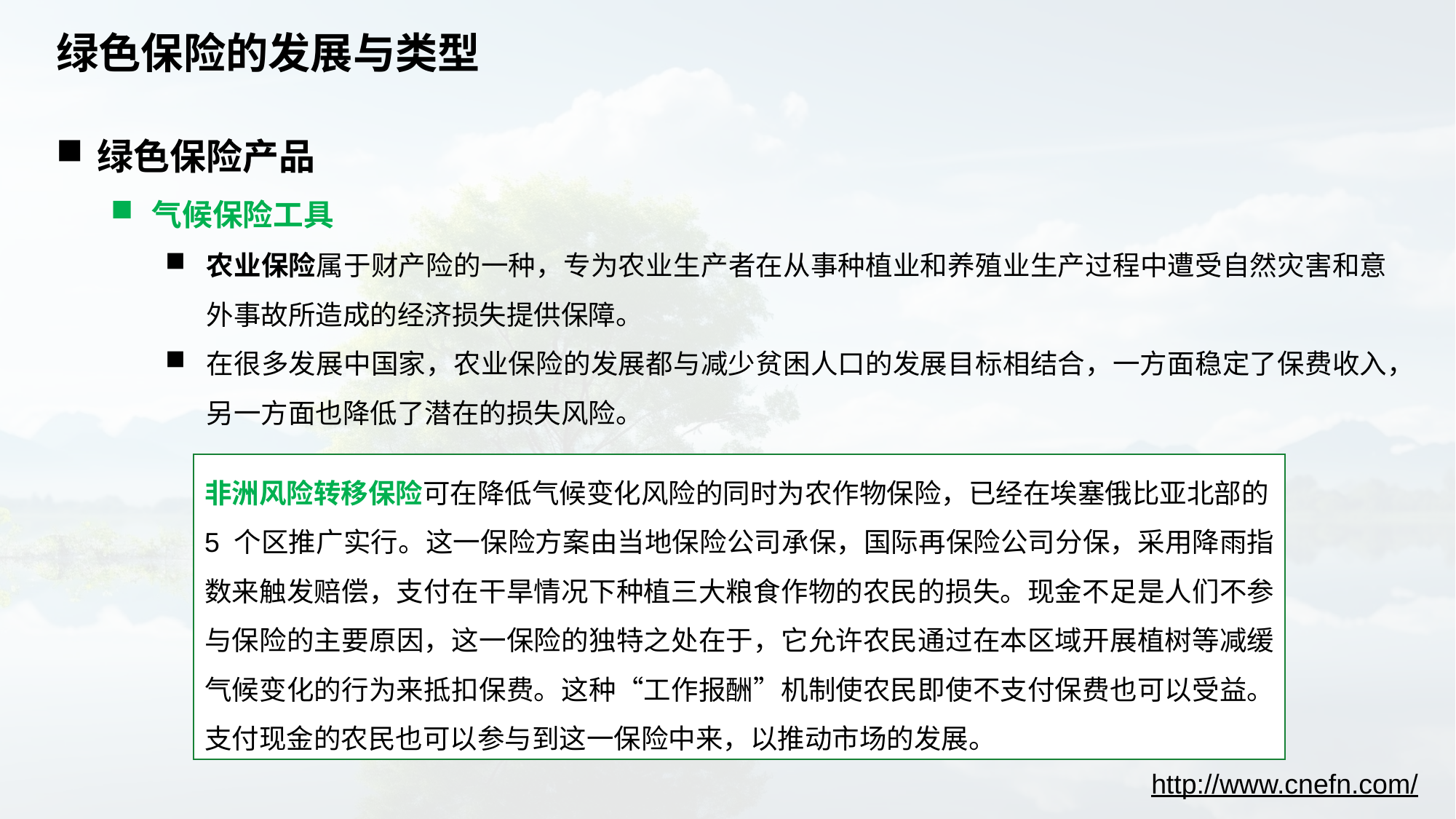

# 绿色保险的发展与类型
绿色保险产品
气候保险工具
农业保险属于财产险的一种，专为农业生产者在从事种植业和养殖业生产过程中遭受自然灾害和意外事故所造成的经济损失提供保障。
在很多发展中国家，农业保险的发展都与减少贫困人口的发展目标相结合，一方面稳定了保费收入，另一方面也降低了潜在的损失风险。
非洲风险转移保险可在降低气候变化风险的同时为农作物保险，已经在埃塞俄比亚北部的5 个区推广实行。这一保险方案由当地保险公司承保，国际再保险公司分保，采用降雨指数来触发赔偿，支付在干旱情况下种植三大粮食作物的农民的损失。现金不足是人们不参与保险的主要原因，这一保险的独特之处在于，它允许农民通过在本区域开展植树等减缓气候变化的行为来抵扣保费。这种“工作报酬”机制使农民即使不支付保费也可以受益。支付现金的农民也可以参与到这一保险中来，以推动市场的发展。